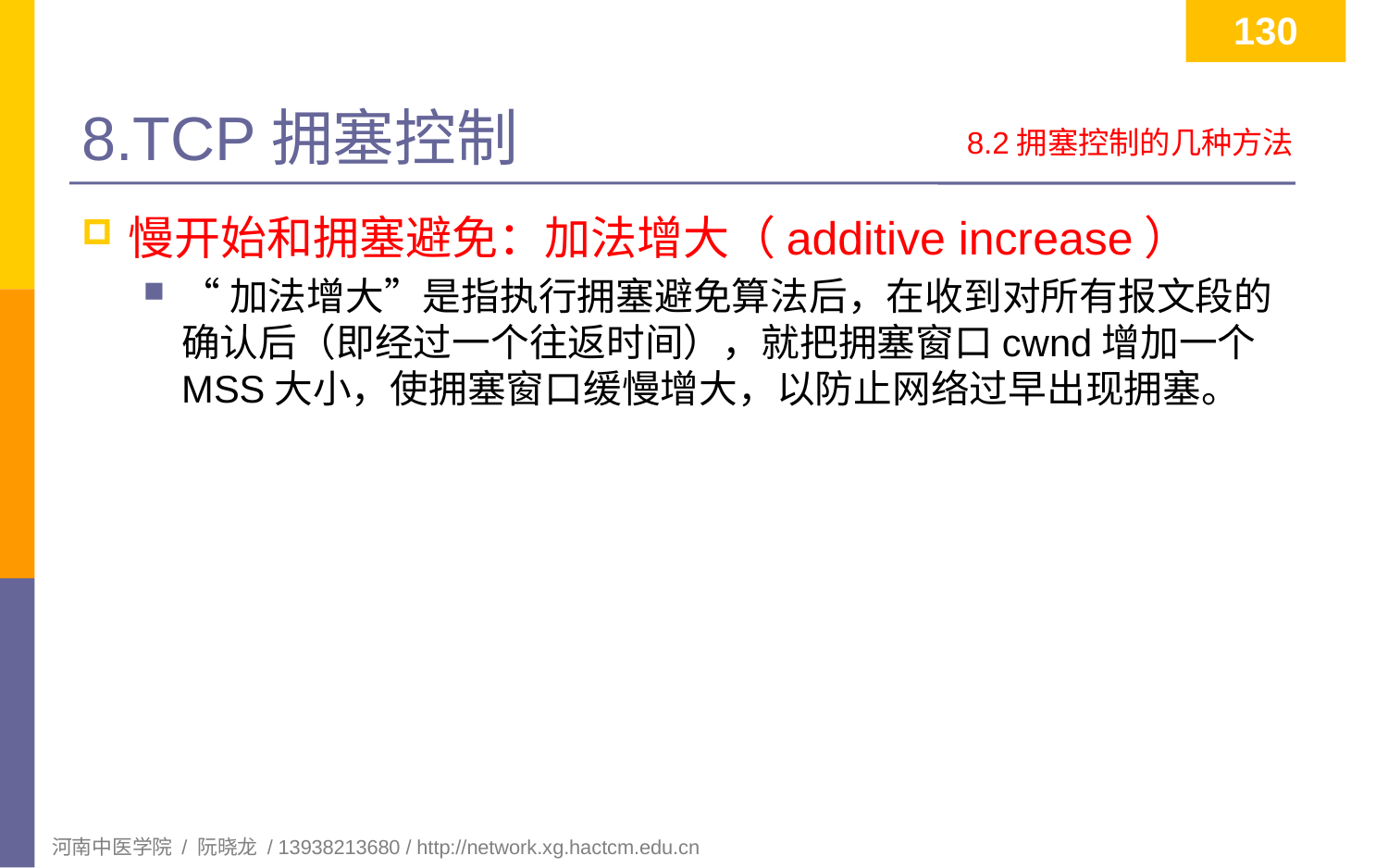

130
# 8.TCP拥塞控制
8.2拥塞控制的几种方法
慢开始和拥塞避免：加法增大（additive increase）
“加法增大”是指执行拥塞避免算法后，在收到对所有报文段的确认后（即经过一个往返时间），就把拥塞窗口cwnd增加一个MSS大小，使拥塞窗口缓慢增大，以防止网络过早出现拥塞。